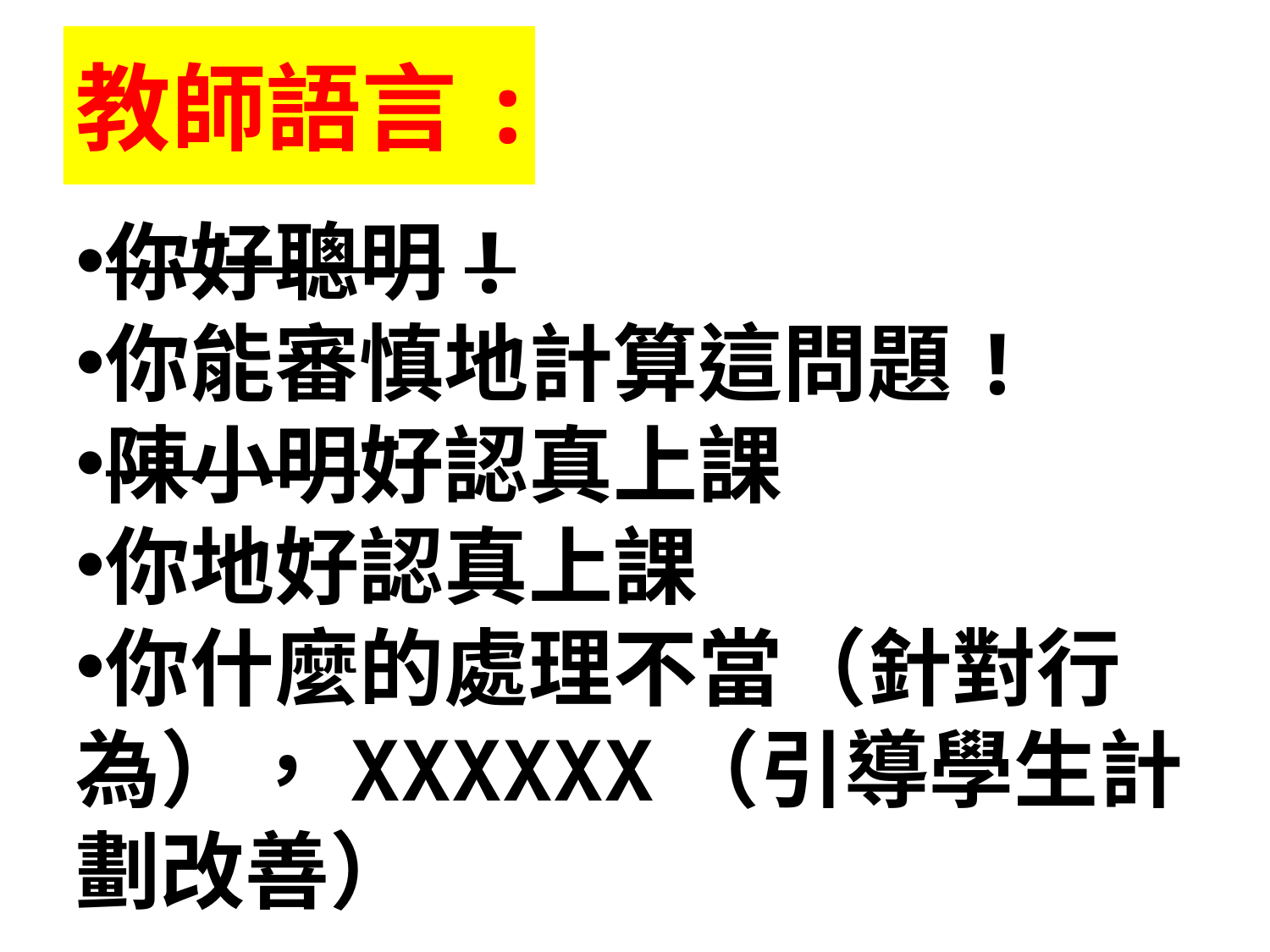

教師語言:

你好聰明!
你能審慎地計算這問題!
陳小明好認真上課
你地好認真上課
你什麼的處理不當（針對行為），XXXXXX（引導學生計劃改善）